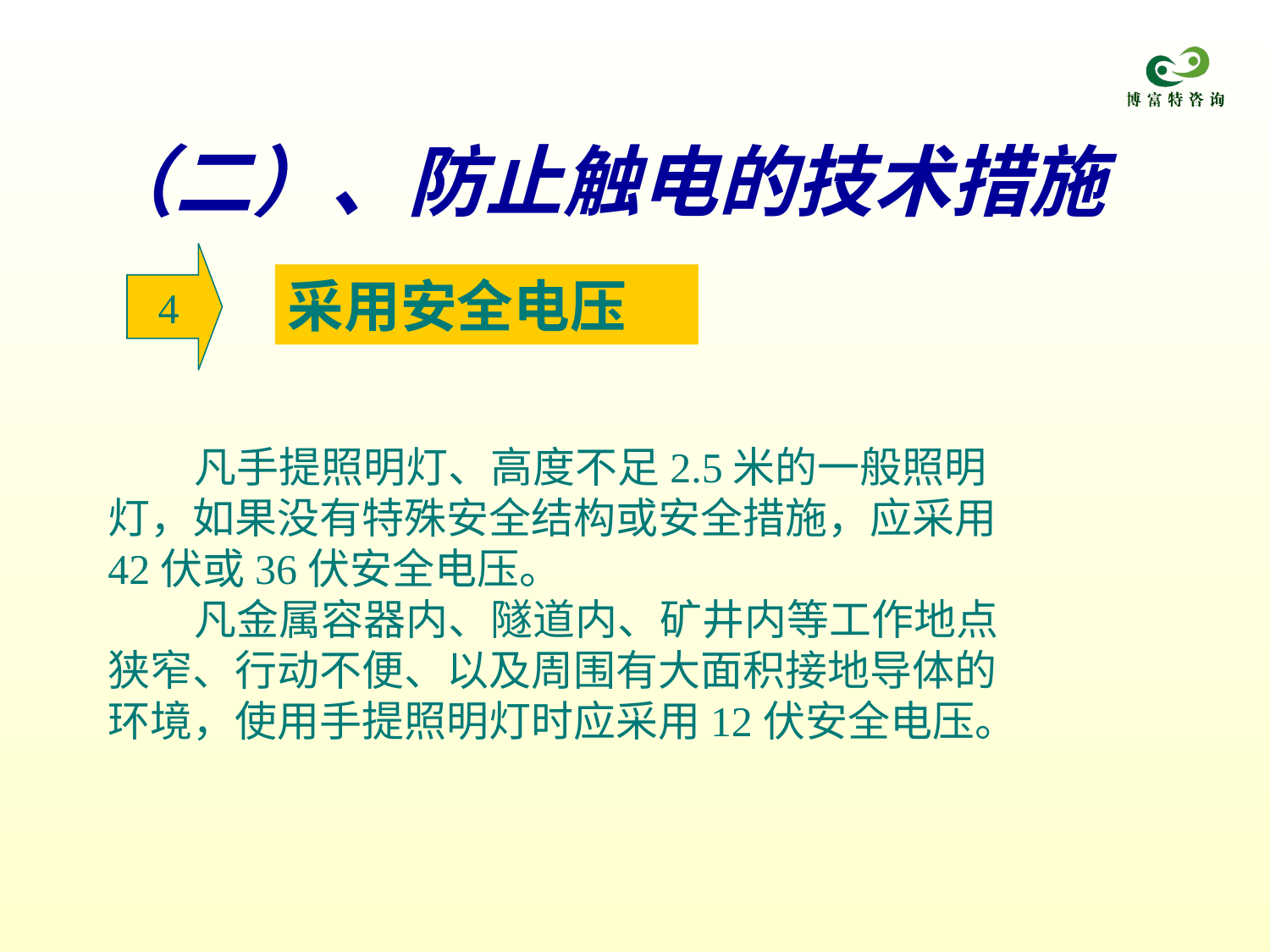

（二）、防止触电的技术措施
4
采用安全电压
        凡手提照明灯、高度不足2.5米的一般照明灯，如果没有特殊安全结构或安全措施，应采用42伏或36伏安全电压。
        凡金属容器内、隧道内、矿井内等工作地点狭窄、行动不便、以及周围有大面积接地导体的环境，使用手提照明灯时应采用12伏安全电压。
16